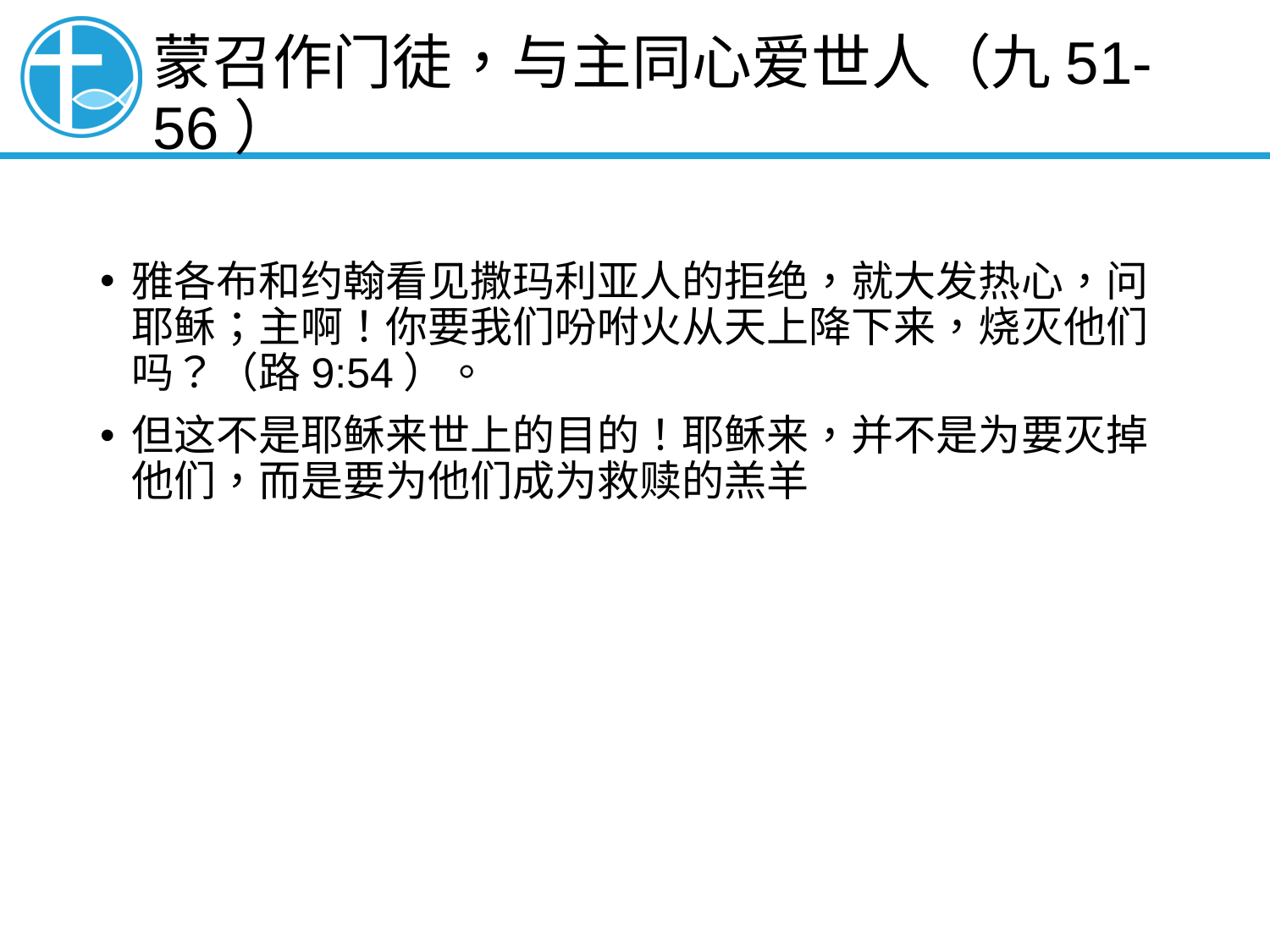

# 蒙召作门徒，与主同心爱世人（九51-56）
雅各布和约翰看见撒玛利亚人的拒绝，就大发热心，问耶稣；主啊！你要我们吩咐火从天上降下来，烧灭他们吗？（路9:54）。
但这不是耶稣来世上的目的！耶稣来，并不是为要灭掉他们，而是要为他们成为救赎的羔羊